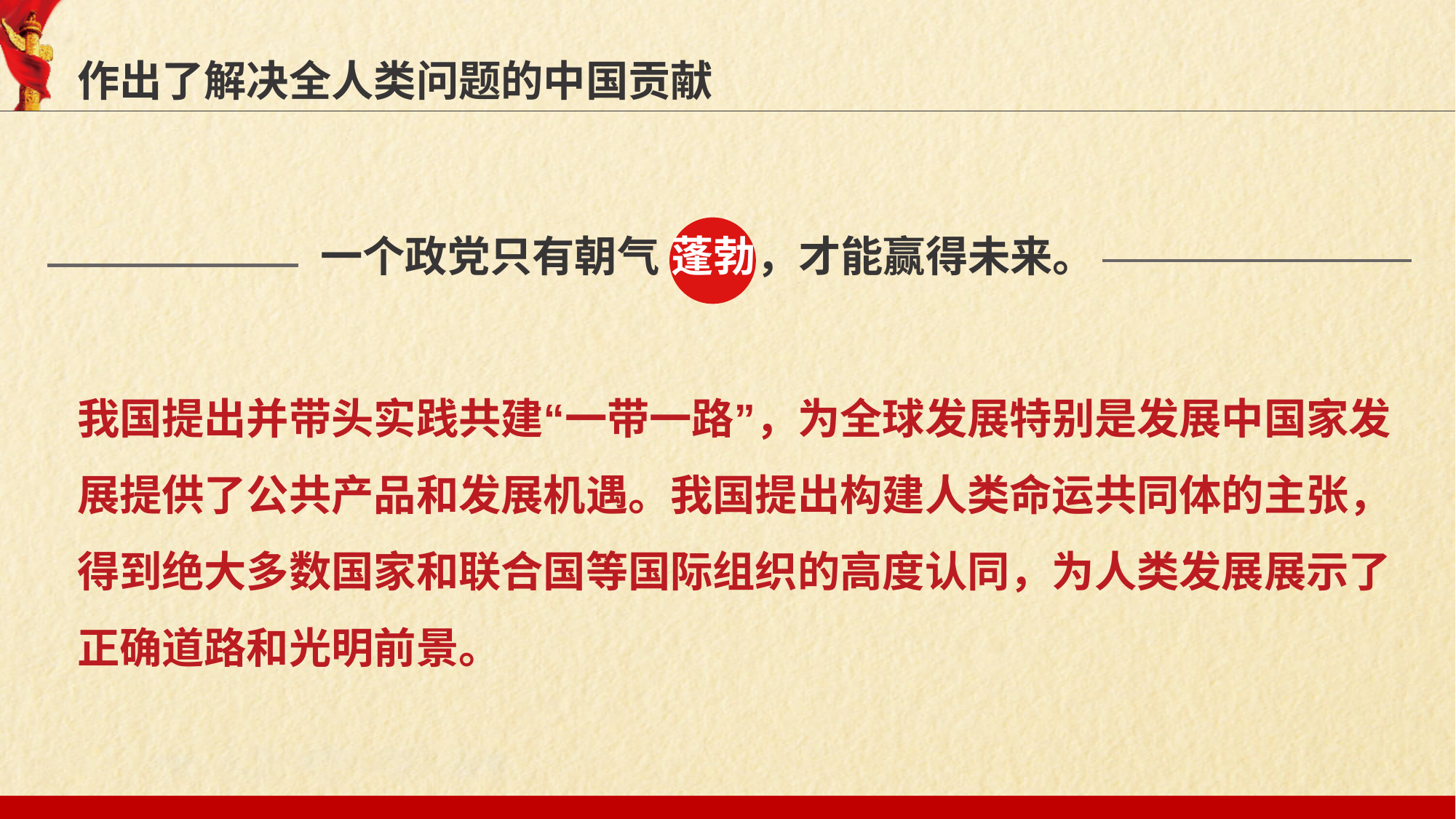

作出了解决全人类问题的中国贡献

一个政党只有朝气 蓬勃，才能赢得未来。
我国提出并带头实践共建“一带一路”，为全球发展特别是发展中国家发展提供了公共产品和发展机遇。我国提出构建人类命运共同体的主张，得到绝大多数国家和联合国等国际组织的高度认同，为人类发展展示了正确道路和光明前景。